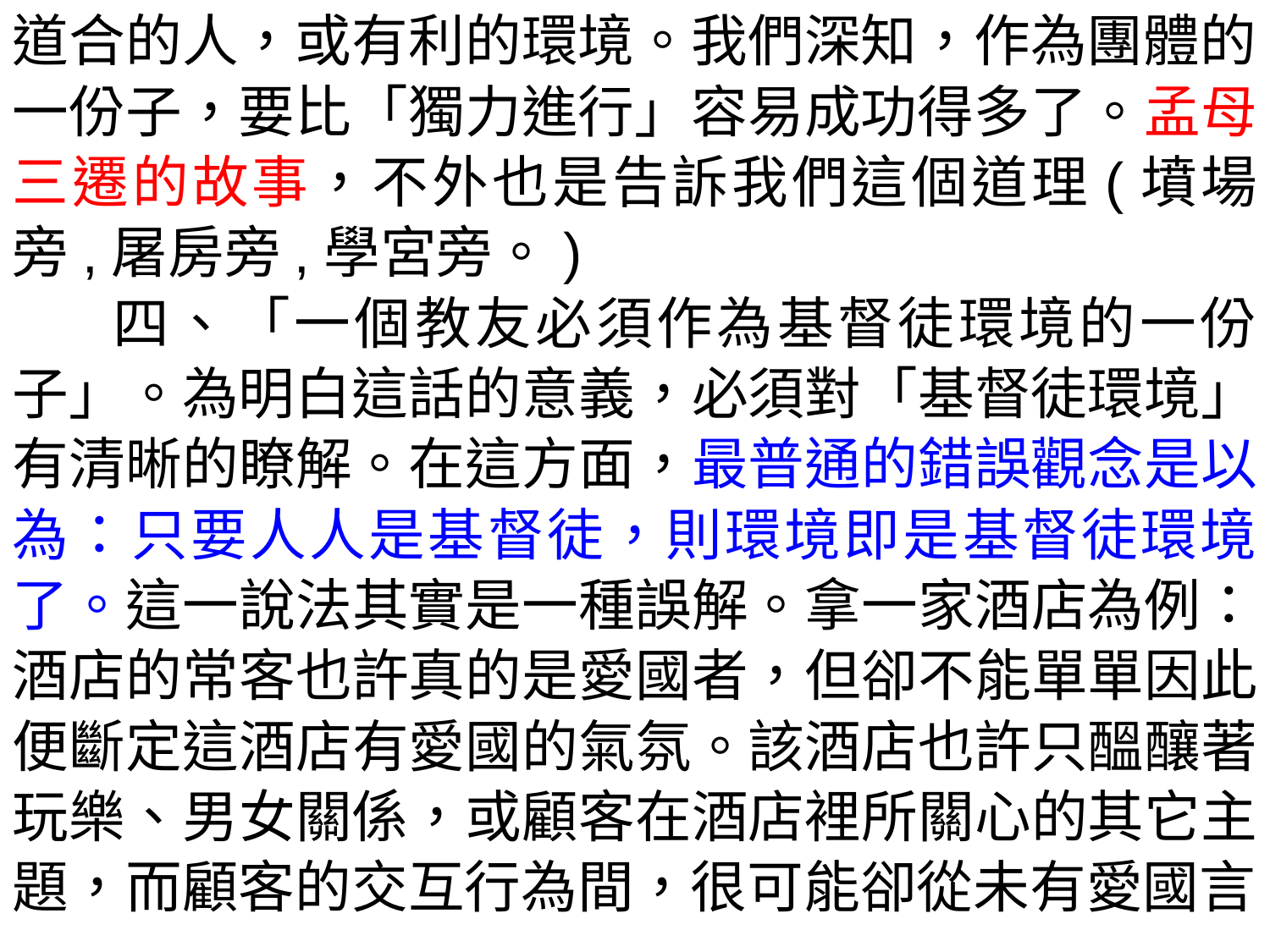

道合的人，或有利的環境。我們深知，作為團體的一份子，要比「獨力進行」容易成功得多了。孟母三遷的故事，不外也是告訴我們這個道理(墳場旁,屠房旁,學宮旁。)
     四、「一個教友必須作為基督徒環境的一份子」。為明白這話的意義，必須對「基督徒環境」有清晰的瞭解。在這方面，最普通的錯誤觀念是以為：只要人人是基督徒，則環境即是基督徒環境了。這一說法其實是一種誤解。拿一家酒店為例：酒店的常客也許真的是愛國者，但卻不能單單因此便斷定這酒店有愛國的氣氛。該酒店也許只醞釀著玩樂、男女關係，或顧客在酒店裡所關心的其它主題，而顧客的交互行為間，很可能卻從未有愛國言